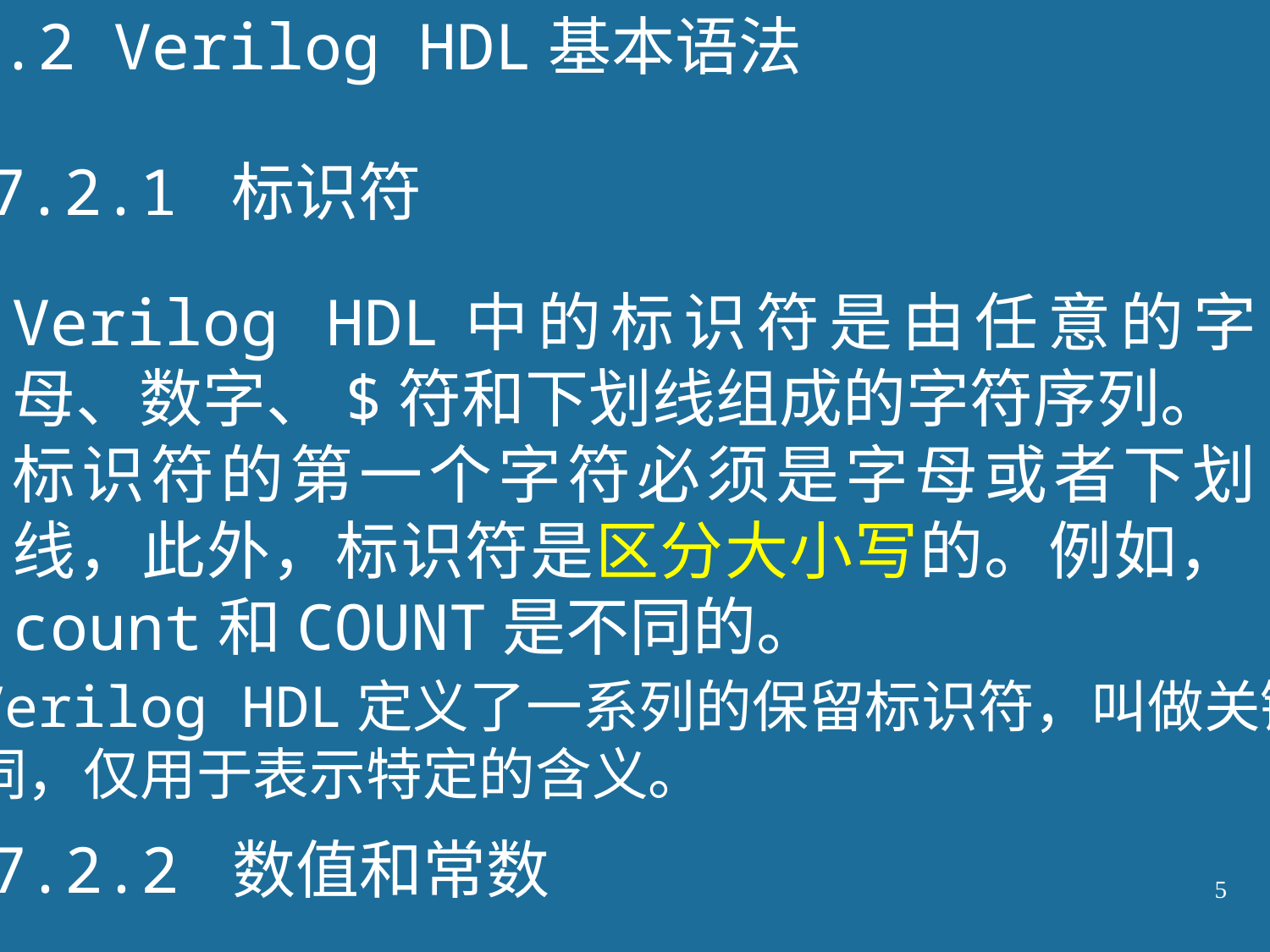

7.2 Verilog HDL基本语法
7.2.1 标识符
Verilog HDL中的标识符是由任意的字母、数字、$符和下划线组成的字符序列。
标识符的第一个字符必须是字母或者下划线，此外，标识符是区分大小写的。例如，count和COUNT是不同的。
Verilog HDL定义了一系列的保留标识符，叫做关键
词，仅用于表示特定的含义。
7.2.2 数值和常数
5